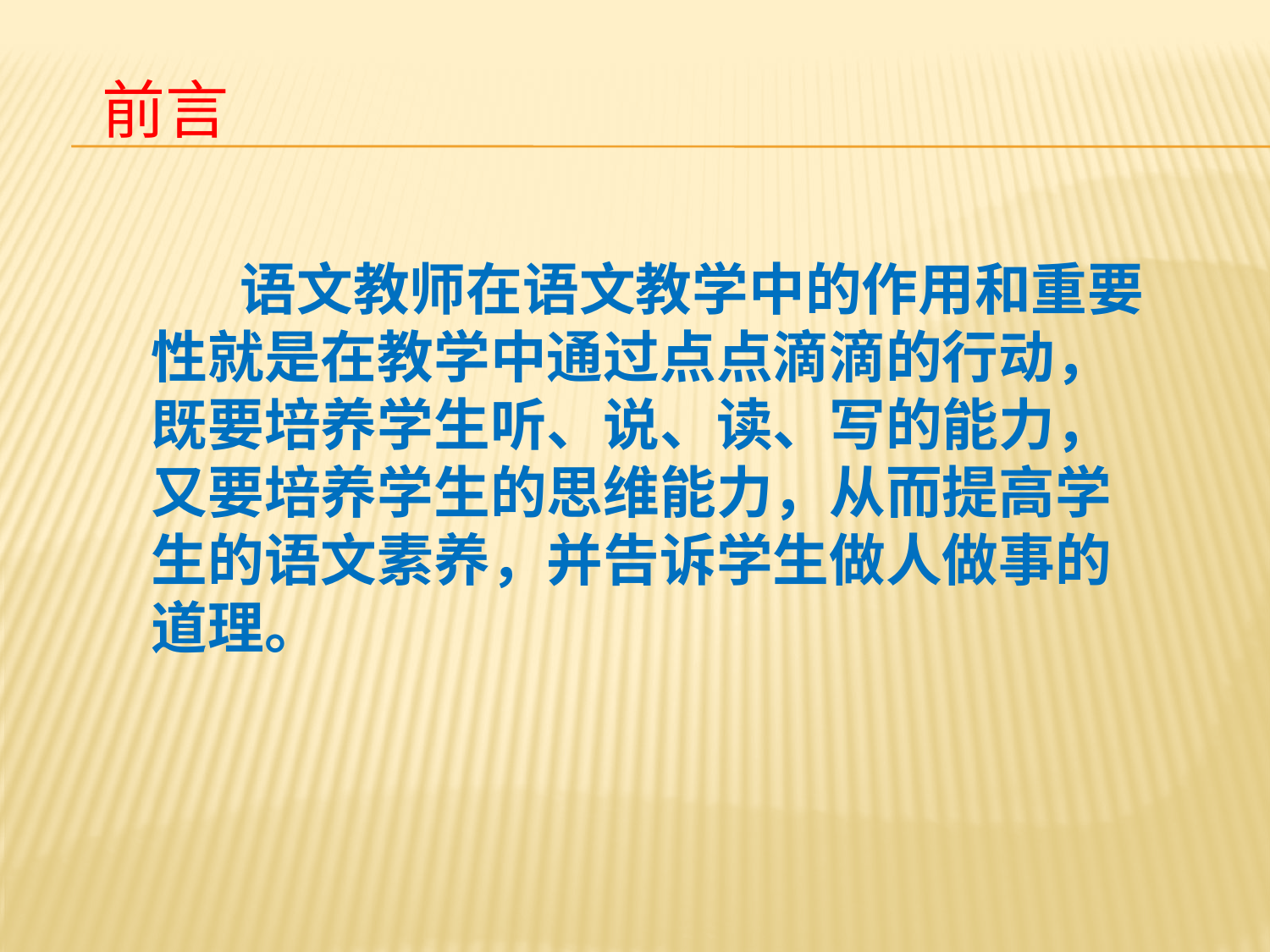

# 前言
       语文教师在语文教学中的作用和重要性就是在教学中通过点点滴滴的行动，既要培养学生听、说、读、写的能力，又要培养学生的思维能力，从而提高学生的语文素养，并告诉学生做人做事的道理。